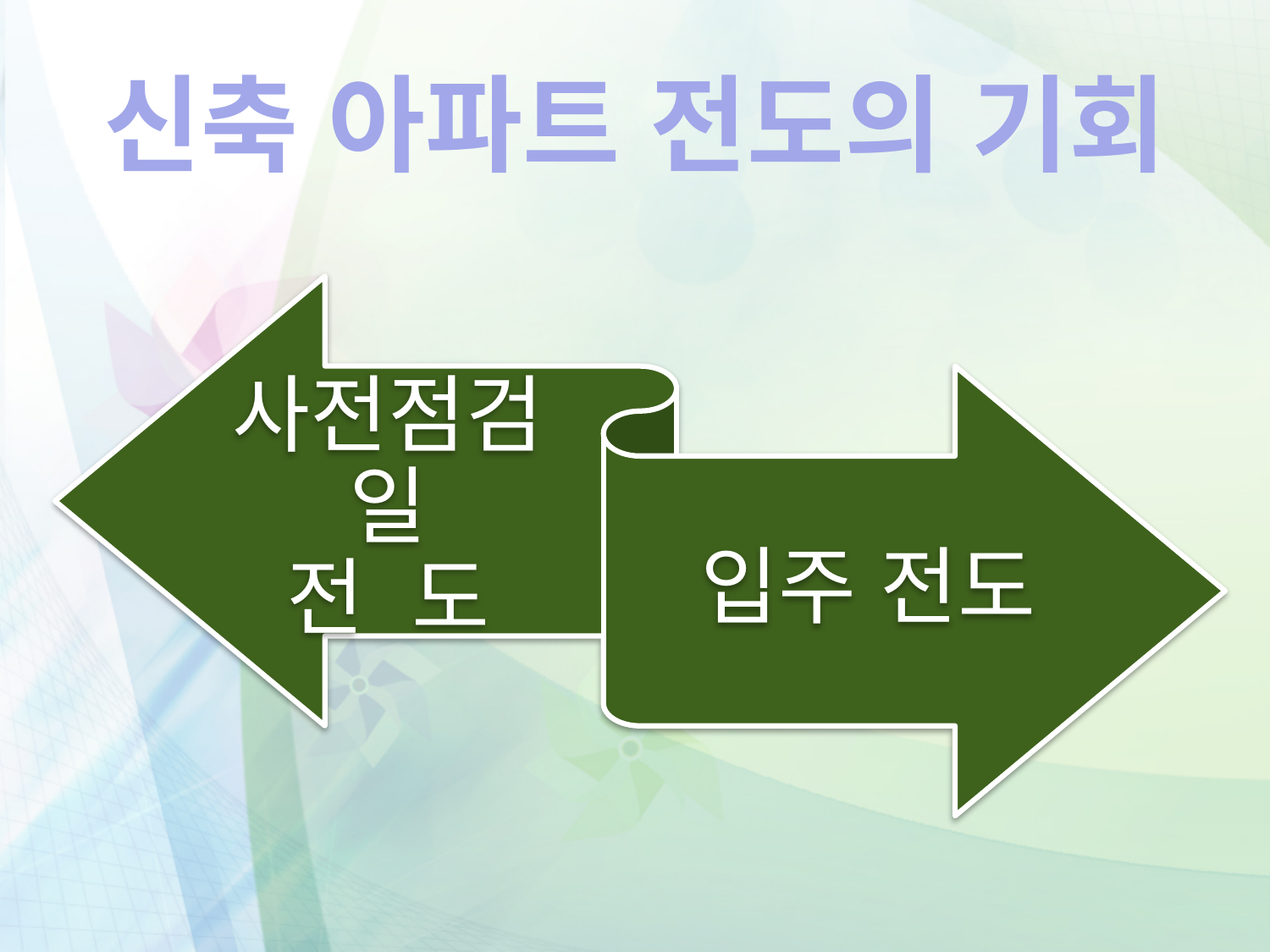

신축 아파트 전도의 기회
사전점검일
전  도
입주 전도